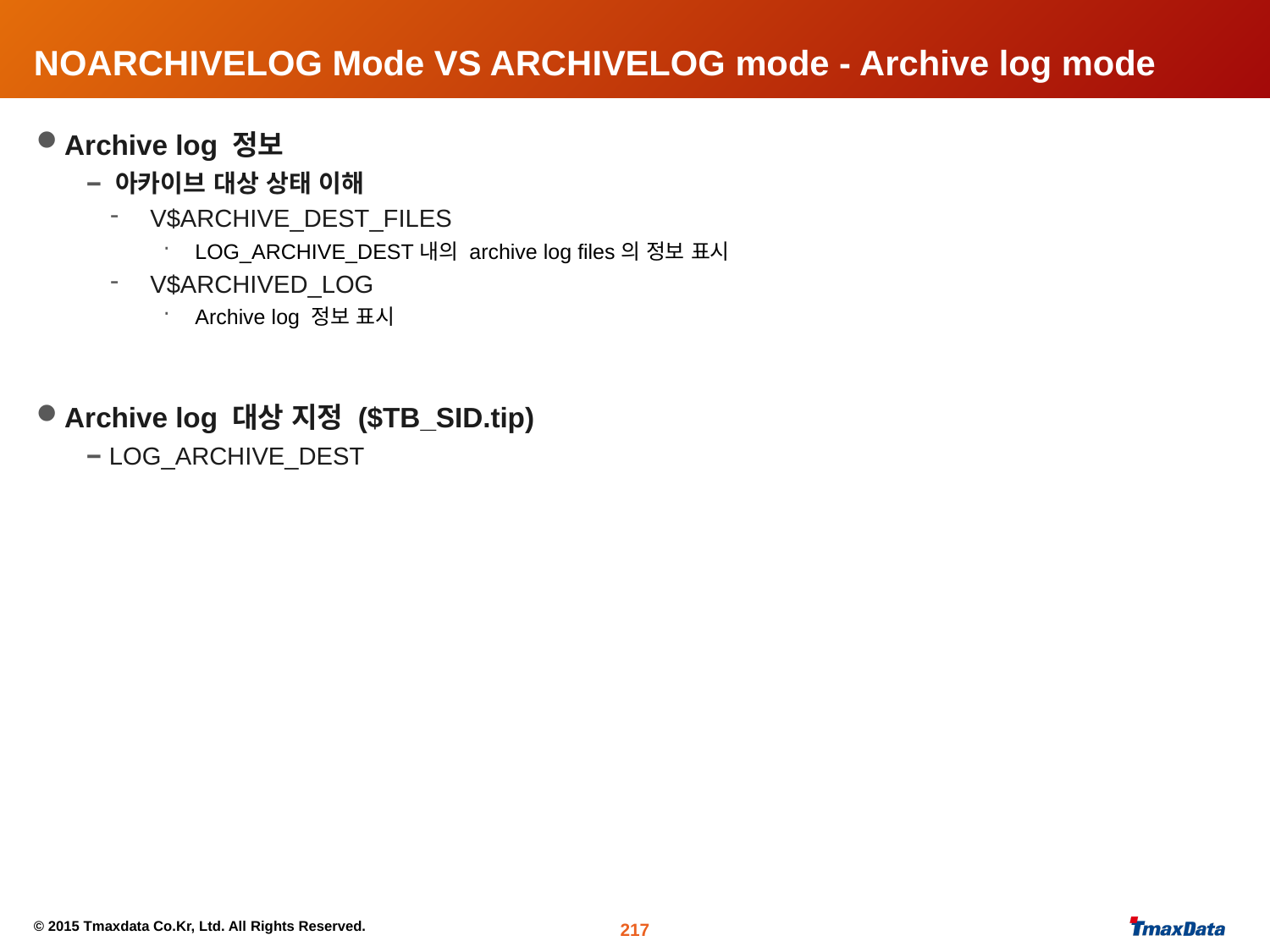

# NOARCHIVELOG Mode VS ARCHIVELOG mode - Archive log mode
Archive log 정보
 아카이브 대상 상태 이해
V$ARCHIVE_DEST_FILES
LOG_ARCHIVE_DEST내의 archive log files의 정보 표시
V$ARCHIVED_LOG
Archive log 정보 표시

Archive log 대상 지정 ($TB_SID.tip)
 LOG_ARCHIVE_DEST